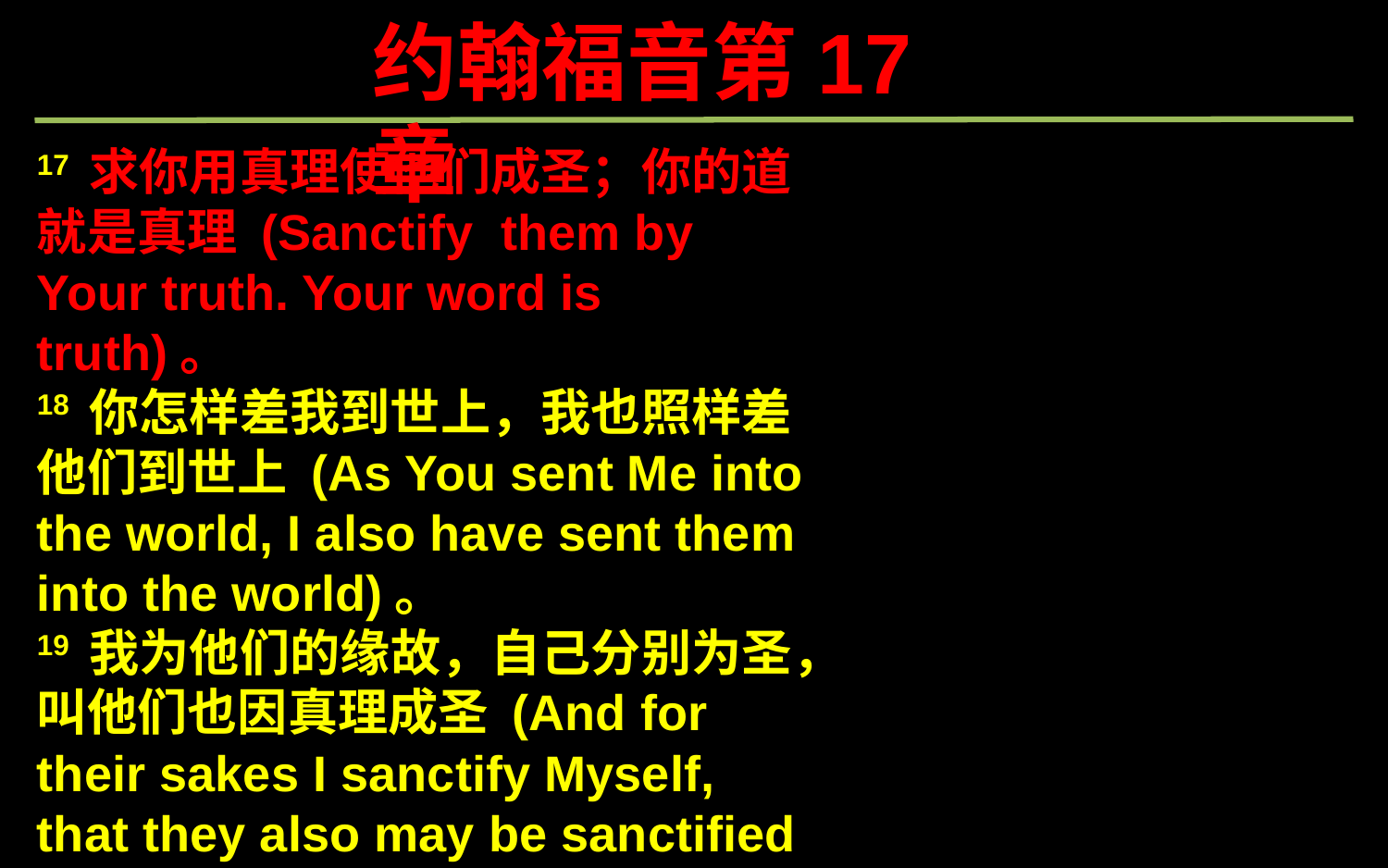

约翰福音第17章
17 求你用真理使他们成圣；你的道就是真理 (Sanctify  them by Your truth. Your word is truth)。
18 你怎样差我到世上，我也照样差他们到世上 (As You sent Me into the world, I also have sent them into the world)。
19 我为他们的缘故，自己分别为圣，叫他们也因真理成圣 (And for their sakes I sanctify Myself, that they also may be sanctified by the truth)。